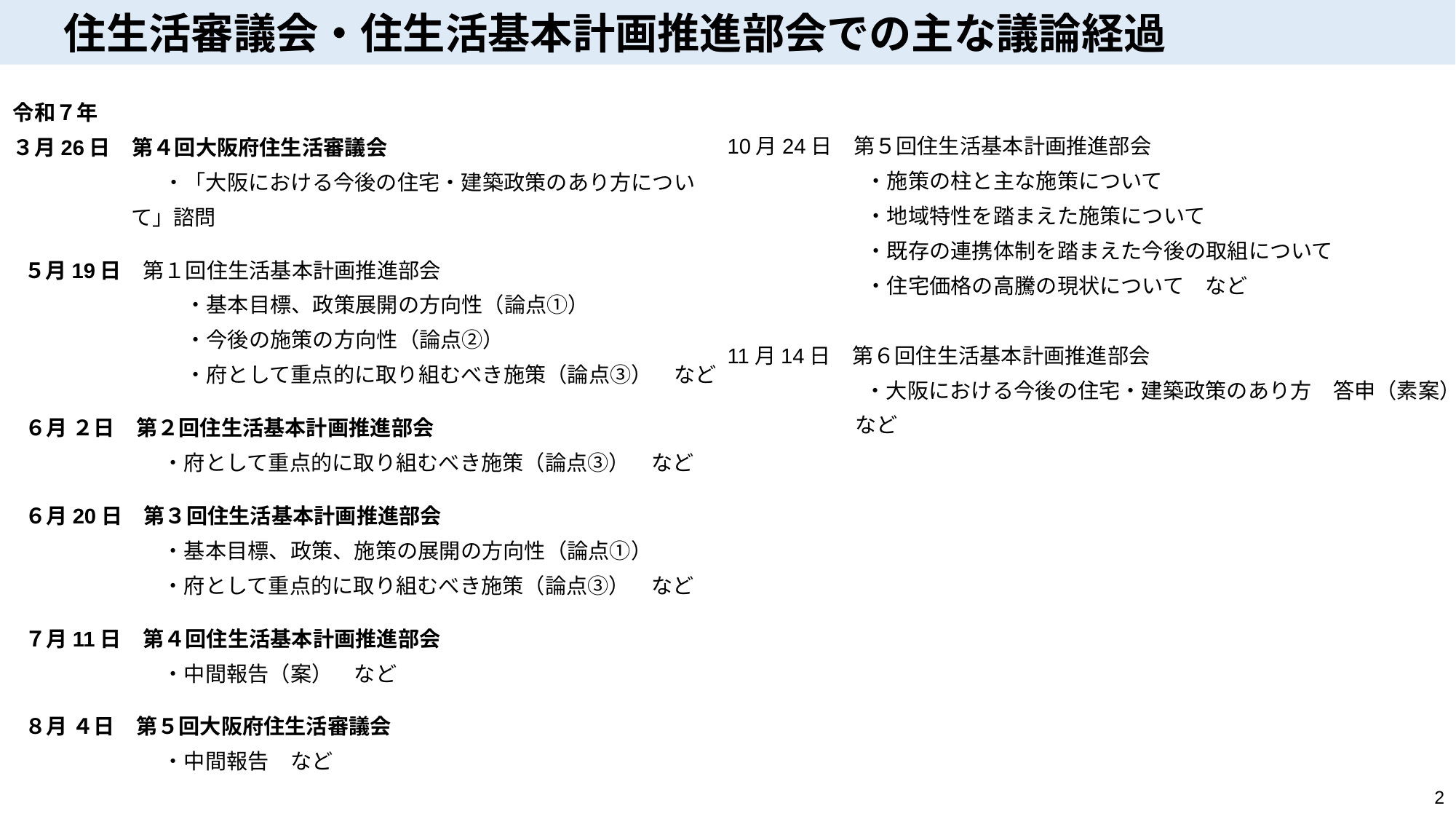

住生活審議会・住生活基本計画推進部会での主な議論経過

　　　　　令和７年
　　　　　３月26日　第４回大阪府住生活審議会
　・「大阪における今後の住宅・建築政策のあり方について」諮問
　　　　　５月19日　第１回住生活基本計画推進部会
　　・基本目標、政策展開の方向性（論点①）
　　・今後の施策の方向性（論点②）
　　・府として重点的に取り組むべき施策（論点③）　など
６月 ２日　第２回住生活基本計画推進部会
 ・府として重点的に取り組むべき施策（論点③）　など
６月20日　第３回住生活基本計画推進部会
 ・基本目標、政策、施策の展開の方向性（論点①）
 ・府として重点的に取り組むべき施策（論点③）　など
７月11日　第４回住生活基本計画推進部会
 ・中間報告（案）　など
８月 ４日　第５回大阪府住生活審議会
 ・中間報告　など

10月24日　第５回住生活基本計画推進部会
 ・施策の柱と主な施策について
 ・地域特性を踏まえた施策について
 ・既存の連携体制を踏まえた今後の取組について
 ・住宅価格の高騰の現状について　など

11月14日　第６回住生活基本計画推進部会
 ・大阪における今後の住宅・建築政策のあり方　答申（素案）　など
2